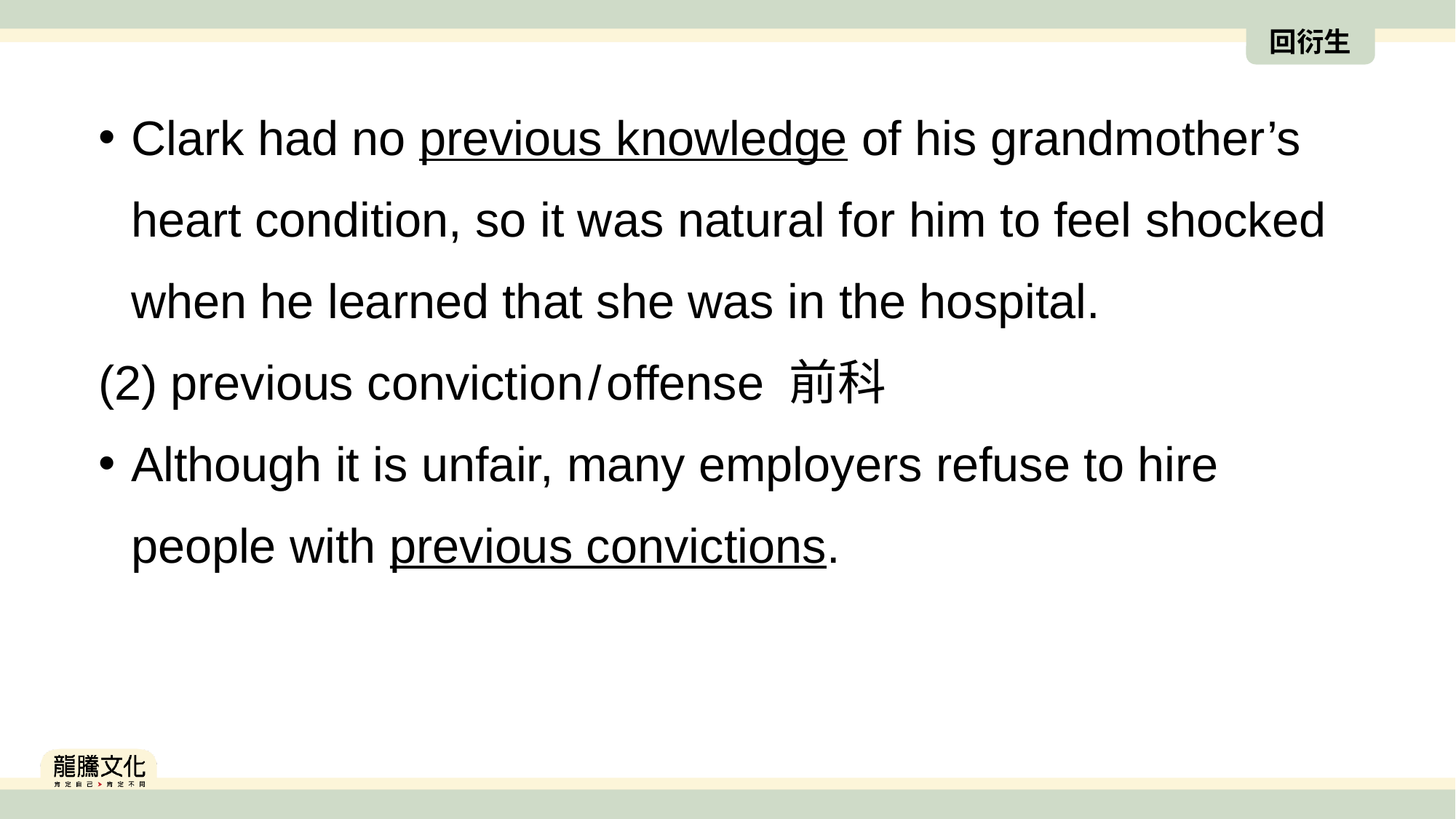

回衍生
Clark had no previous knowledge of his grandmother’s heart condition, so it was natural for him to feel shocked when he learned that she was in the hospital.
(2) previous conviction/offense 前科
Although it is unfair, many employers refuse to hire people with previous convictions.